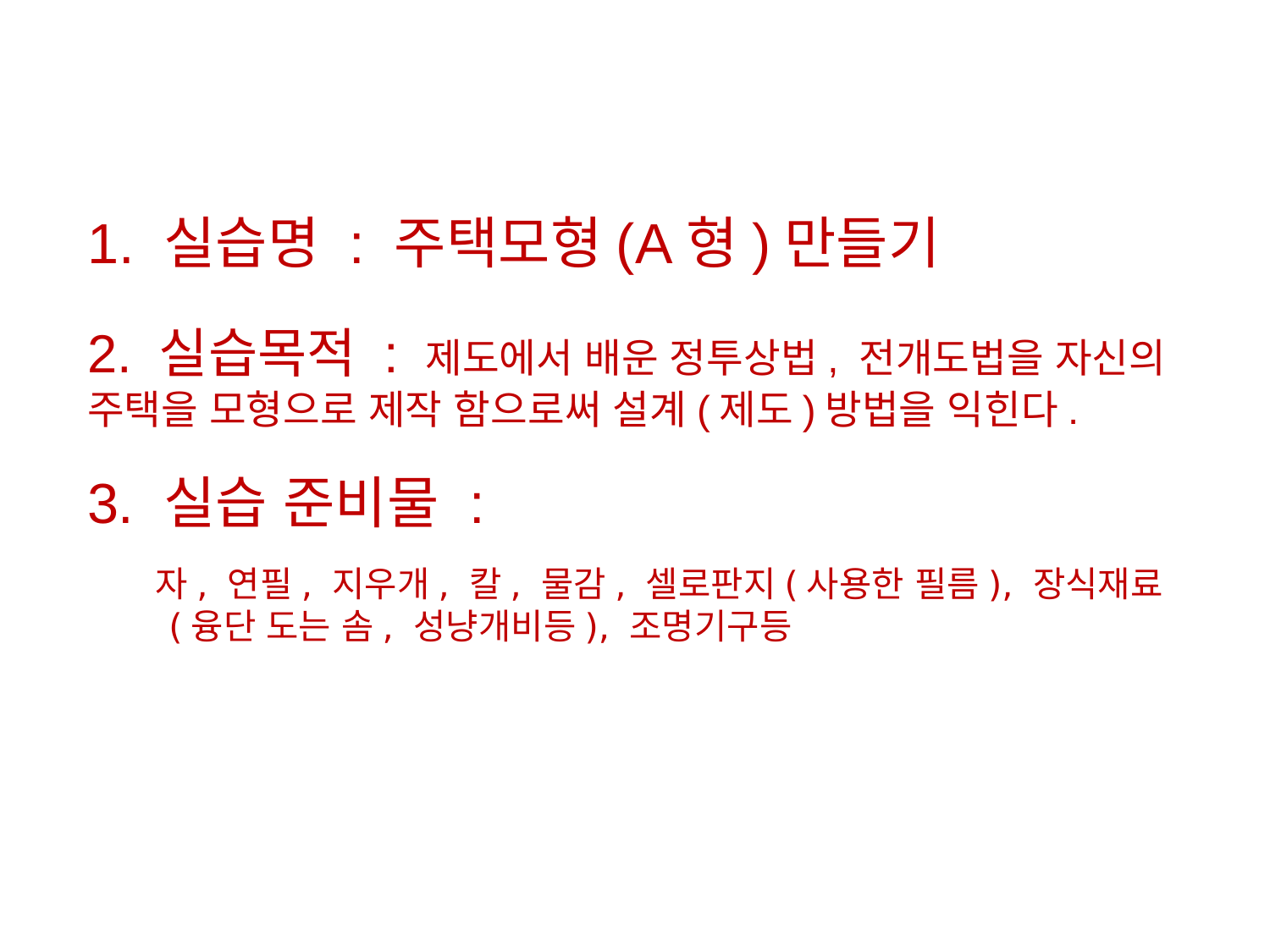

# 1. 실습명 : 주택모형(A형)만들기
2. 실습목적 : 제도에서 배운 정투상법, 전개도법을 자신의 주택을 모형으로 제작 함으로써 설계(제도)방법을 익힌다.
3. 실습 준비물 :
     자, 연필, 지우개, 칼, 물감, 셀로판지(사용한 필름), 장식재료(융단 도는 솜, 성냥개비등), 조명기구등